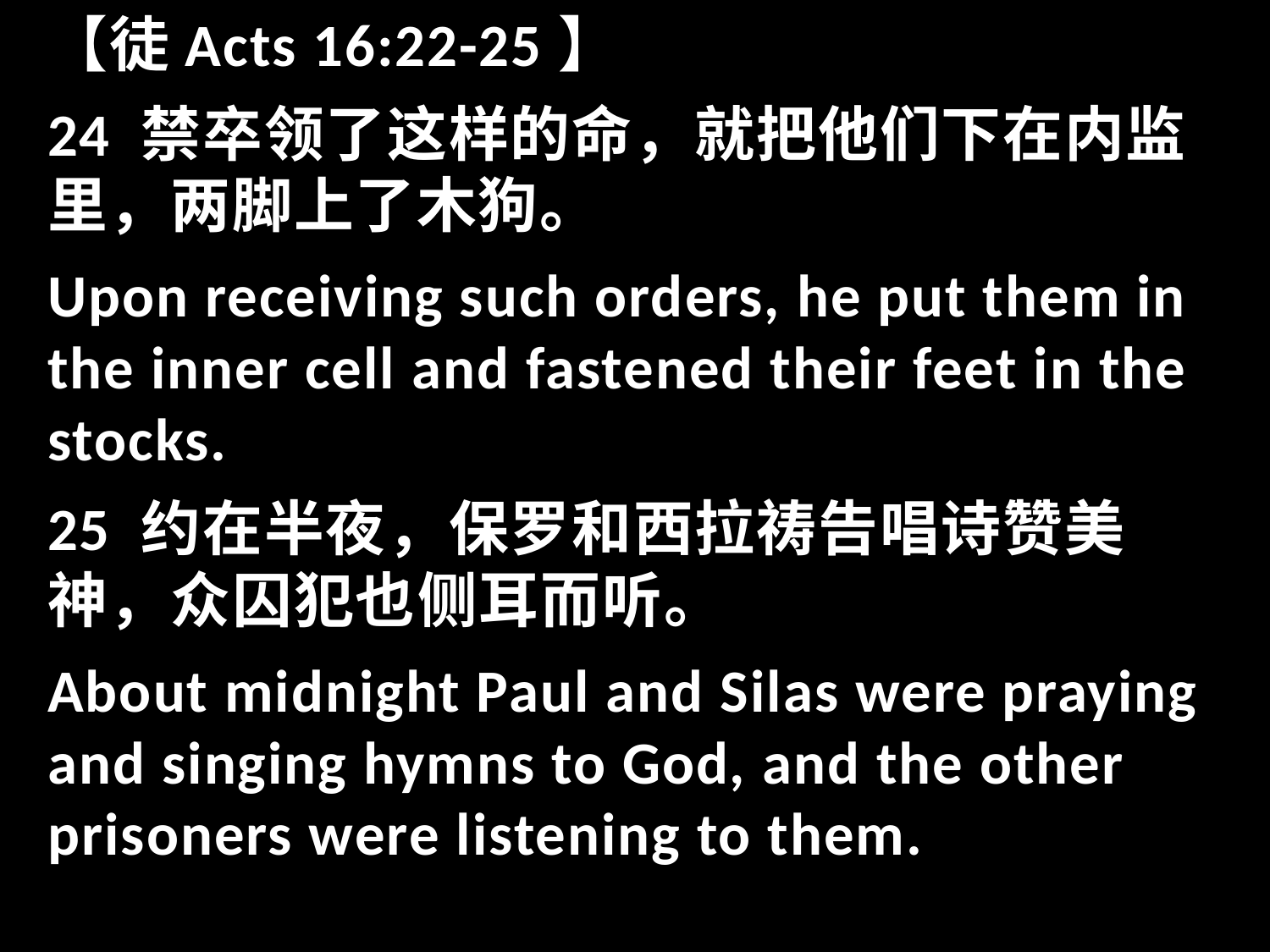

【徒Acts 16:22-25】
24 禁卒领了这样的命，就把他们下在内监里，两脚上了木狗。
Upon receiving such orders, he put them in the inner cell and fastened their feet in the stocks.
25 约在半夜，保罗和西拉祷告唱诗赞美　神，众囚犯也侧耳而听。
About midnight Paul and Silas were praying and singing hymns to God, and the other prisoners were listening to them.